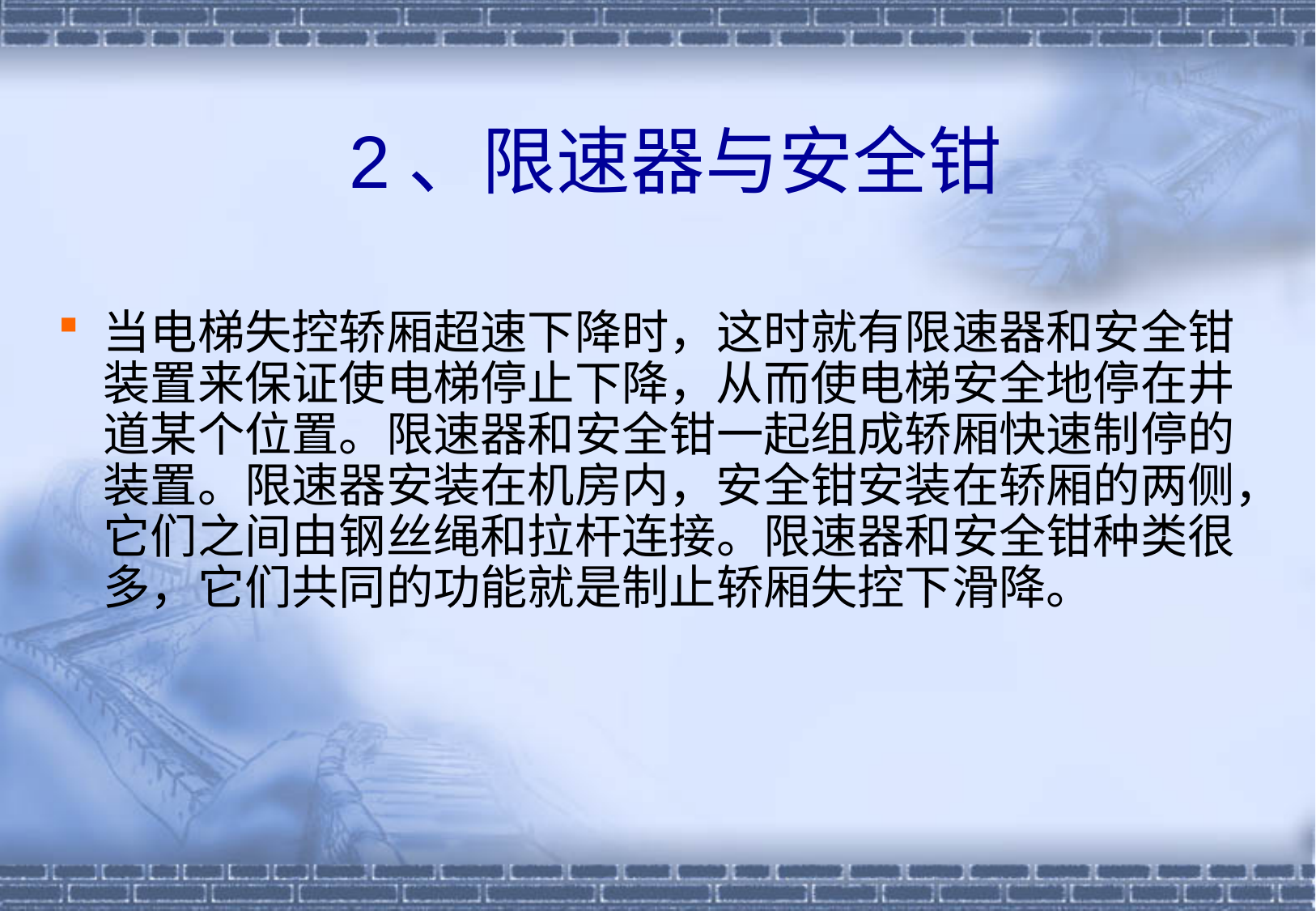

# 2、限速器与安全钳
当电梯失控轿厢超速下降时，这时就有限速器和安全钳装置来保证使电梯停止下降，从而使电梯安全地停在井道某个位置。限速器和安全钳一起组成轿厢快速制停的装置。限速器安装在机房内，安全钳安装在轿厢的两侧，它们之间由钢丝绳和拉杆连接。限速器和安全钳种类很多，它们共同的功能就是制止轿厢失控下滑降。